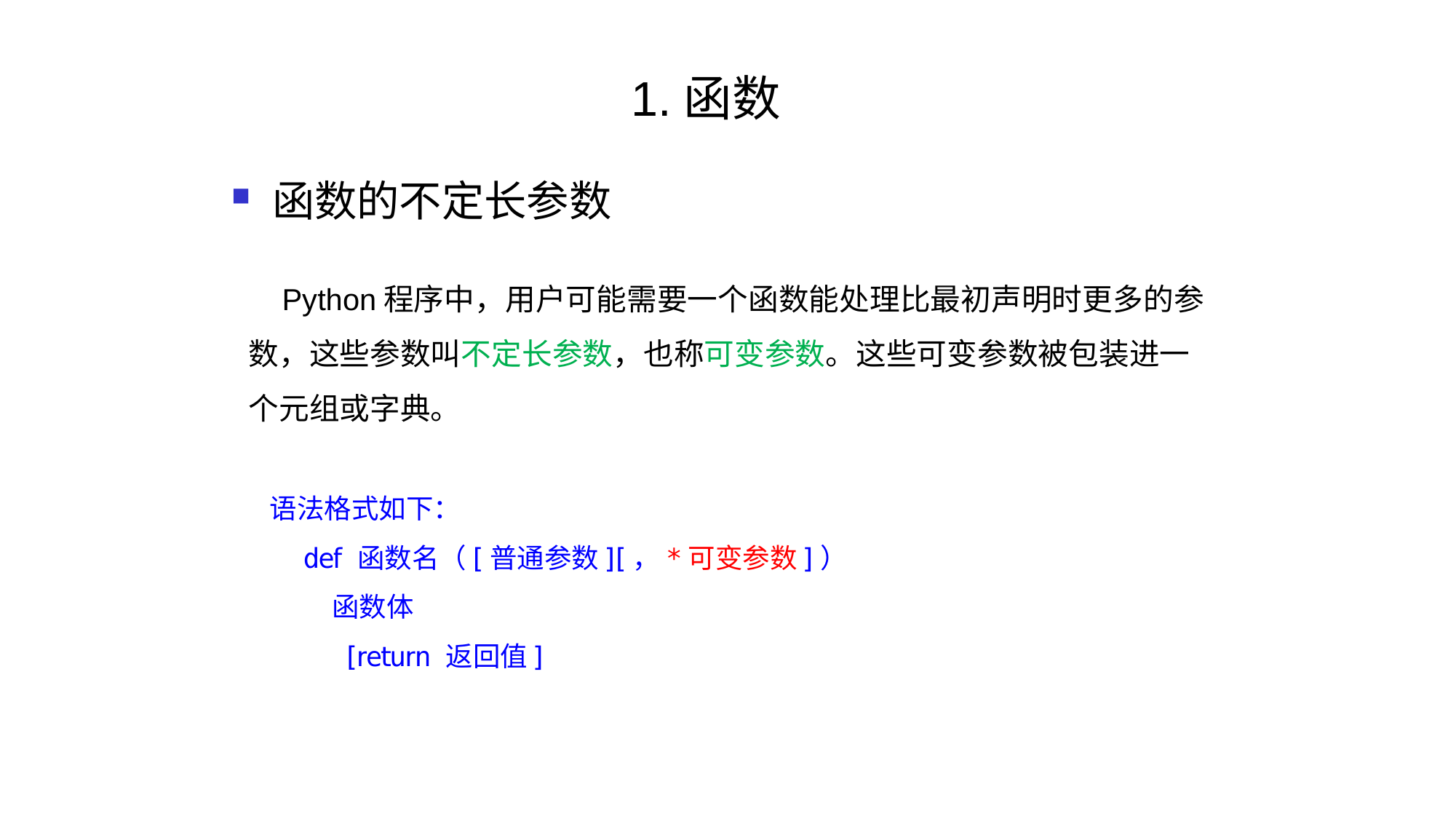

# 1.函数
函数的不定长参数
    Python程序中，用户可能需要一个函数能处理比最初声明时更多的参数，这些参数叫不定长参数，也称可变参数。这些可变参数被包装进一个元组或字典。
语法格式如下：
    def 函数名（[普通参数][，*可变参数]）
         函数体
         [return 返回值]